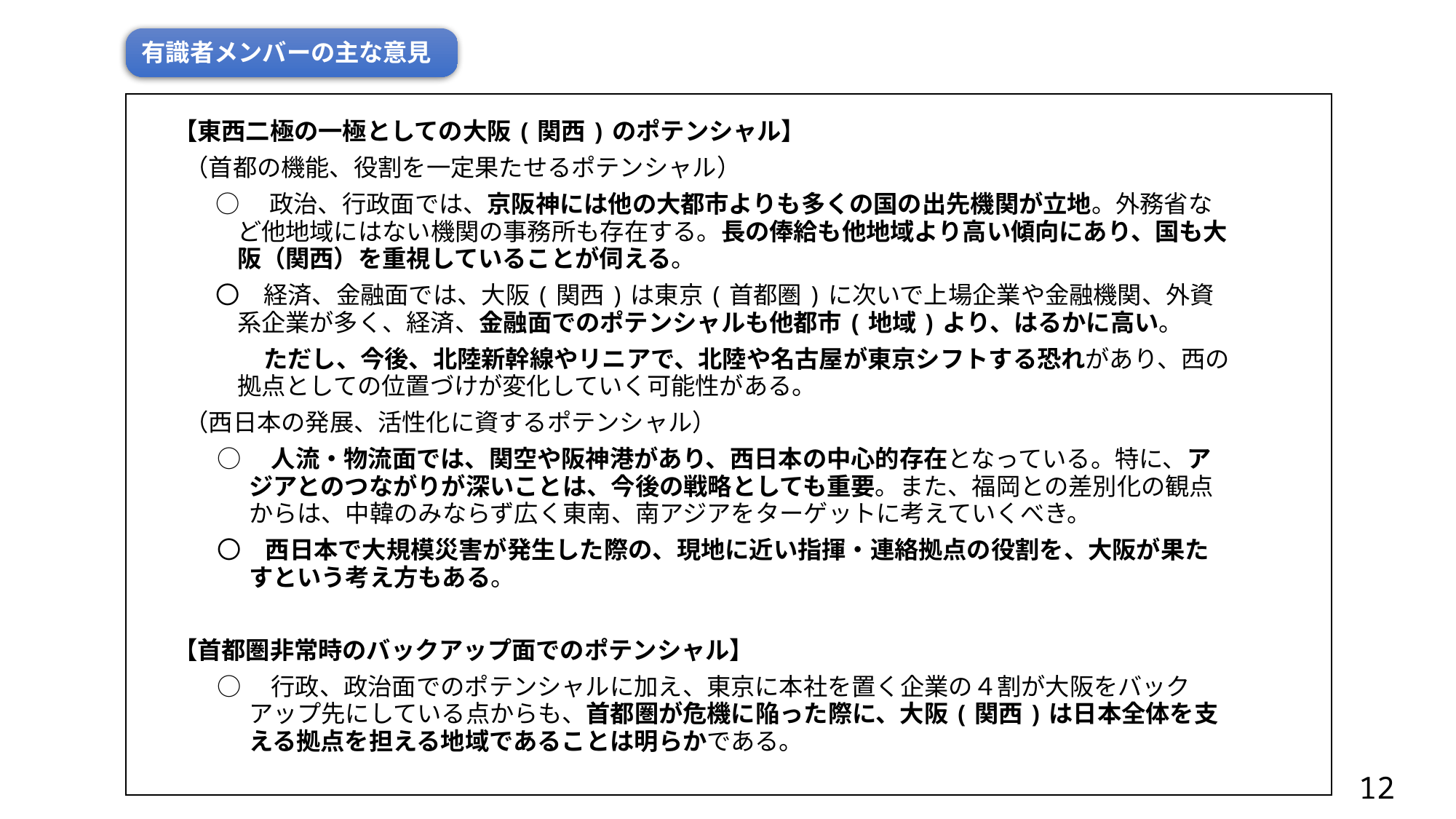

有識者メンバーの主な意見

【東西二極の一極としての大阪(関西)のポテンシャル】
 （首都の機能、役割を一定果たせるポテンシャル）
○　政治、行政面では、京阪神には他の大都市よりも多くの国の出先機関が立地。外務省など他地域にはない機関の事務所も存在する。長の俸給も他地域より高い傾向にあり、国も大阪（関西）を重視していることが伺える。
〇　経済、金融面では、大阪(関西)は東京(首都圏)に次いで上場企業や金融機関、外資系企業が多く、経済、金融面でのポテンシャルも他都市(地域)より、はるかに高い。
　　ただし、今後、北陸新幹線やリニアで、北陸や名古屋が東京シフトする恐れがあり、西の拠点としての位置づけが変化していく可能性がある。
 （西日本の発展、活性化に資するポテンシャル）
○　人流・物流面では、関空や阪神港があり、西日本の中心的存在となっている。特に、アジアとのつながりが深いことは、今後の戦略としても重要。また、福岡との差別化の観点からは、中韓のみならず広く東南、南アジアをターゲットに考えていくべき。
〇　西日本で大規模災害が発生した際の、現地に近い指揮・連絡拠点の役割を、大阪が果たすという考え方もある。

【首都圏非常時のバックアップ面でのポテンシャル】
○　行政、政治面でのポテンシャルに加え、東京に本社を置く企業の４割が大阪をバックアップ先にしている点からも、首都圏が危機に陥った際に、大阪(関西)は日本全体を支える拠点を担える地域であることは明らかである。
12